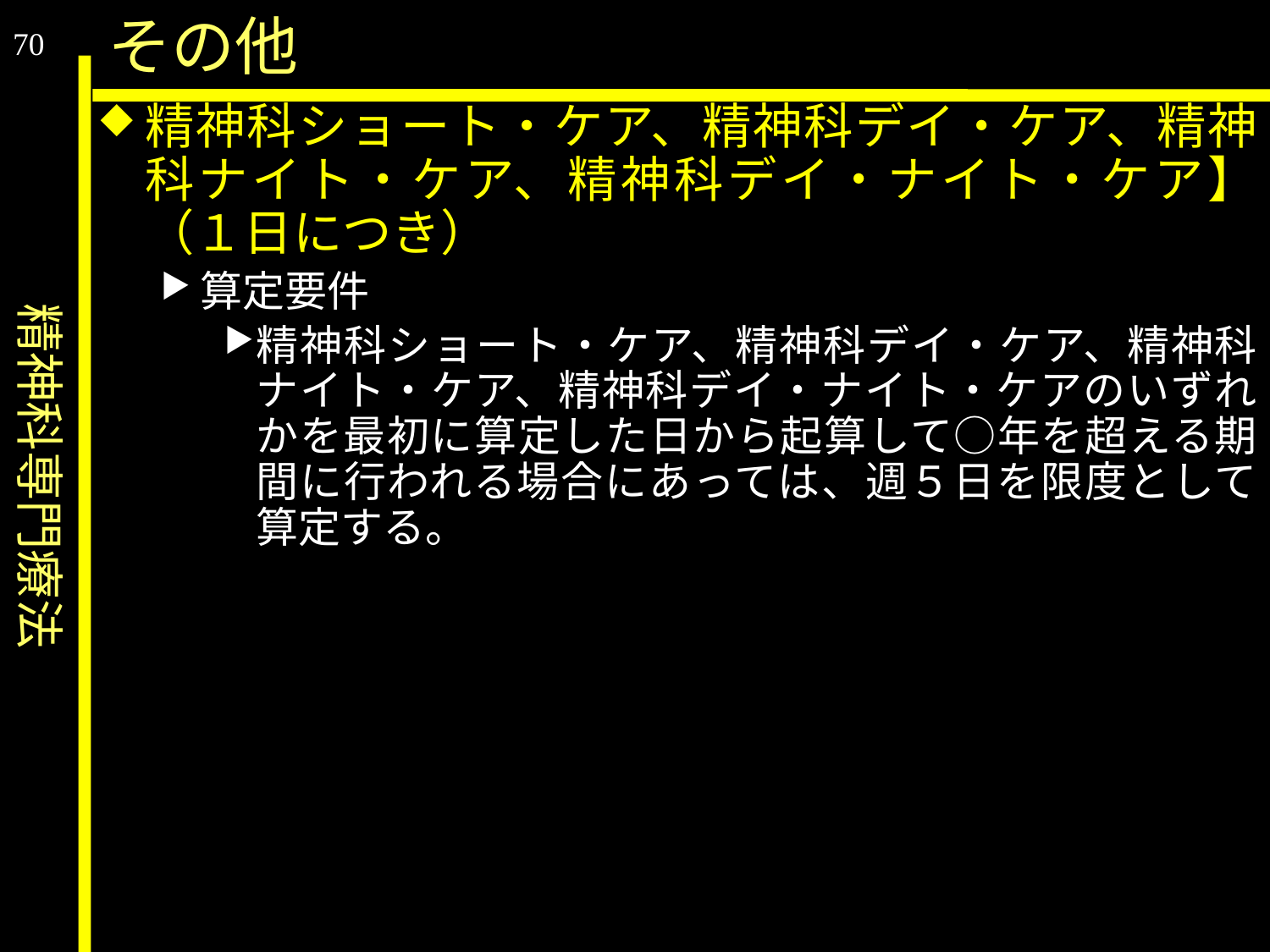

精神科専門療法
その他
70

精神科ショート・ケア、精神科デイ・ケア、精神科ナイト・ケア、精神科デイ・ナイト・ケア】（１日につき）
算定要件
精神科ショート・ケア、精神科デイ・ケア、精神科ナイト・ケア、精神科デイ・ナイト・ケアのいずれかを最初に算定した日から起算して○年を超える期間に行われる場合にあっては、週５日を限度として算定する。